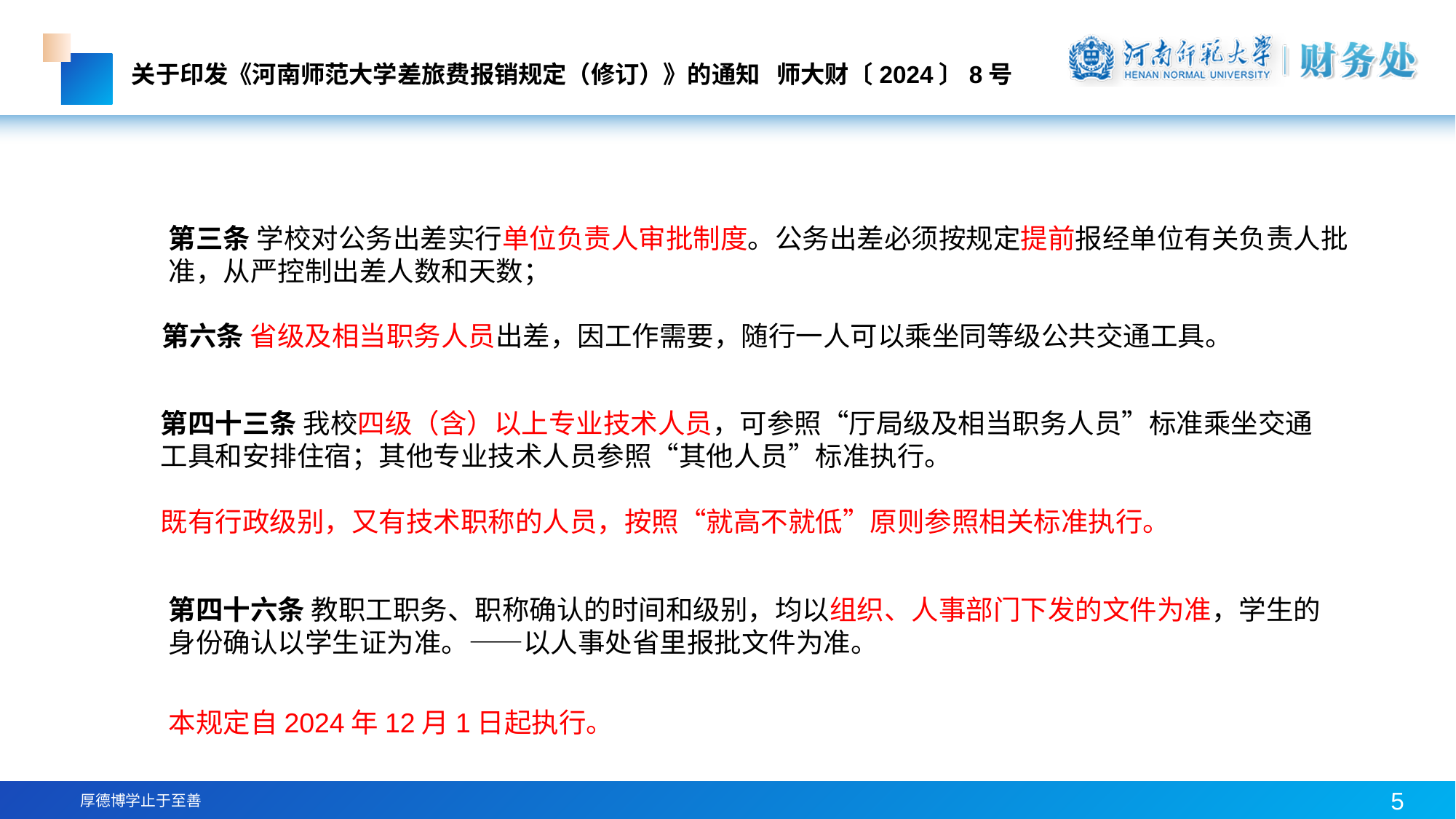

关于印发《河南师范大学差旅费报销规定（修订）》的通知   师大财〔2024〕8号

第三条 学校对公务出差实行单位负责人审批制度。公务出差必须按规定提前报经单位有关负责人批准，从严控制出差人数和天数；
        第六条 省级及相当职务人员出差，因工作需要，随行一人可以乘坐同等级公共交通工具。
第四十三条 我校四级（含）以上专业技术人员，可参照“厅局级及相当职务人员”标准乘坐交通工具和安排住宿；其他专业技术人员参照“其他人员”标准执行。

既有行政级别，又有技术职称的人员，按照“就高不就低”原则参照相关标准执行。
第四十六条 教职工职务、职称确认的时间和级别，均以组织、人事部门下发的文件为准，学生的身份确认以学生证为准。——以人事处省里报批文件为准。
本规定自2024年12月1日起执行。